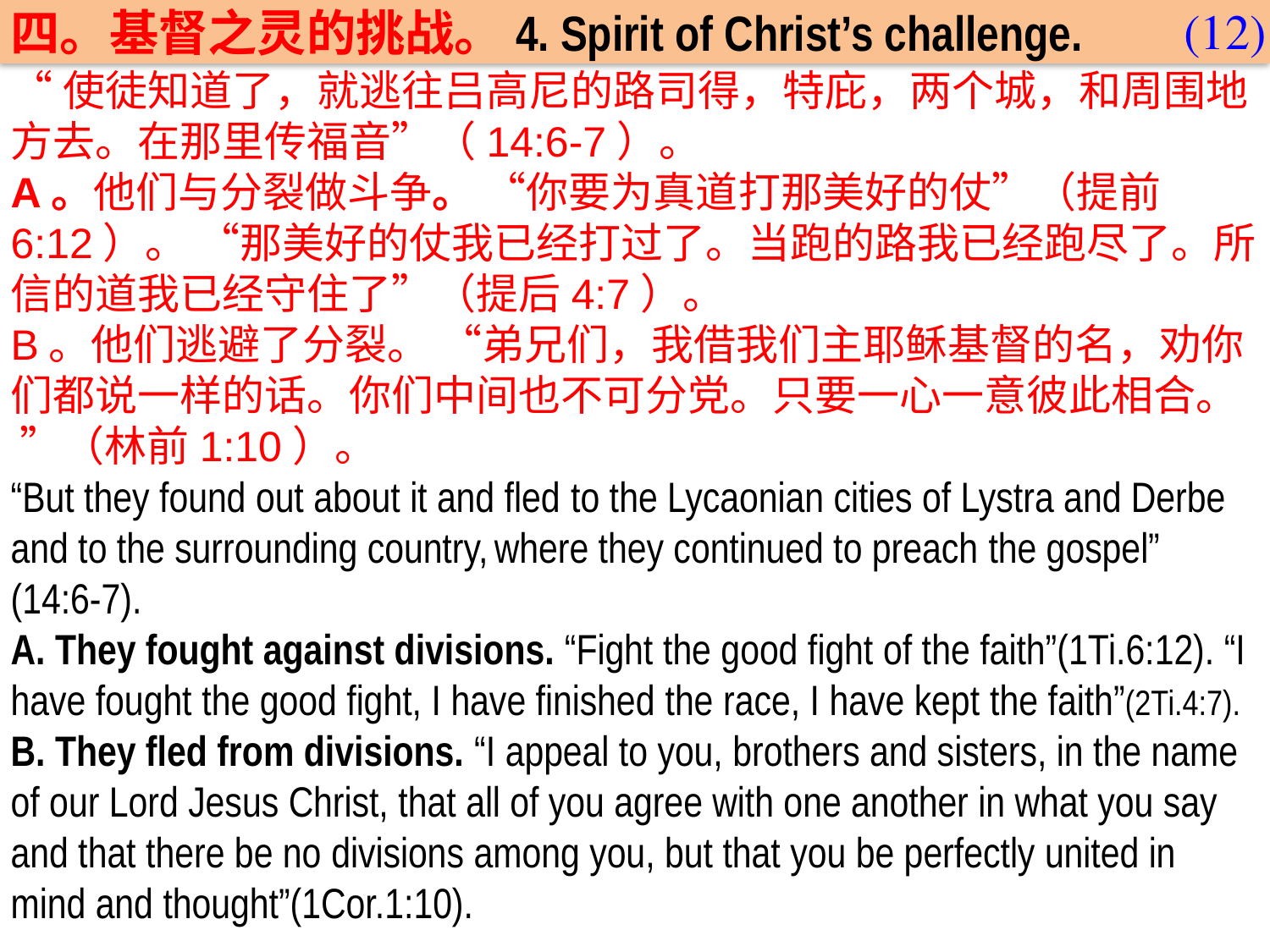

(12)
四。基督之灵的挑战。4. Spirit of Christ’s challenge.

“使徒知道了，就逃往吕高尼的路司得，特庇，两个城，和周围地方去。在那里传福音”（14:6-7）。
A。他们与分裂做斗争。 “你要为真道打那美好的仗”（提前6:12）。 “那美好的仗我已经打过了。当跑的路我已经跑尽了。所信的道我已经守住了”（提后4:7）。
B。他们逃避了分裂。 “弟兄们，我借我们主耶稣基督的名，劝你们都说一样的话。你们中间也不可分党。只要一心一意彼此相合。 ”（林前1:10）。
“But they found out about it and fled to the Lycaonian cities of Lystra and Derbe and to the surrounding country, where they continued to preach the gospel”
(14:6-7).
A. They fought against divisions. “Fight the good fight of the faith”(1Ti.6:12). “I have fought the good fight, I have finished the race, I have kept the faith”(2Ti.4:7).
B. They fled from divisions. “I appeal to you, brothers and sisters, in the name of our Lord Jesus Christ, that all of you agree with one another in what you say and that there be no divisions among you, but that you be perfectly united in mind and thought”(1Cor.1:10).